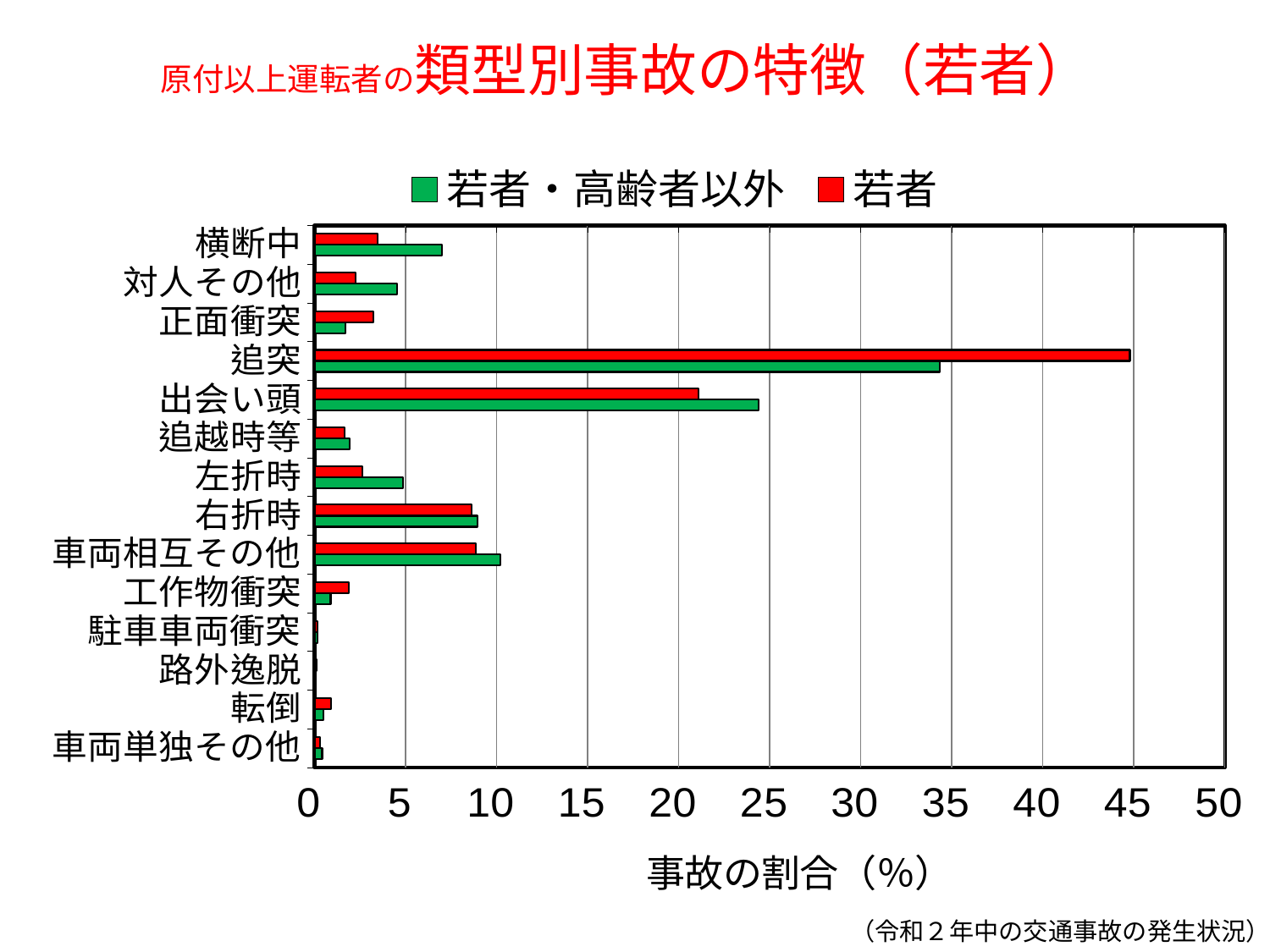

# 原付以上運転者の類型別事故の特徴（若者）

### Chart

| Category | 若者 | 若者・高齢者以外 |
|---|---|---|
| 横断中 | 3.456302270820364 | 7.005581354786666 |
| 対人その他 | 2.2572874658294313 | 4.5343057099875725 |
| 正面衝突 | 3.245189054591712 | 1.7185558244489503 |
| 追突 | 44.78577421712182 | 34.32696710052979 |
| 出会い頭 | 21.108615043169944 | 24.405345891381604 |
| 追越時等 | 1.667253092267302 | 1.9371225499814682 |
| 左折時 | 2.636208623162909 | 4.872784354764863 |
| 右折時 | 8.64210896689853 | 8.9514247716223 |
| 車両相互その他 | 8.853222183127182 | 10.213770248762726 |
| 工作物衝突 | 1.864833410019758 | 0.8835328231626224 |
| 駐車車両衝突 | 0.15156846293339107 | 0.17223712036976477 |
| 路外逸脱 | 0.12450266598099981 | 0.08175812675779973 |
| 転倒 | 0.9039976182098681 | 0.4703817559465411 |
| 車両単独その他 | 0.30313692586678215 | 0.4224169882486319 |
（令和２年中の交通事故の発生状況）